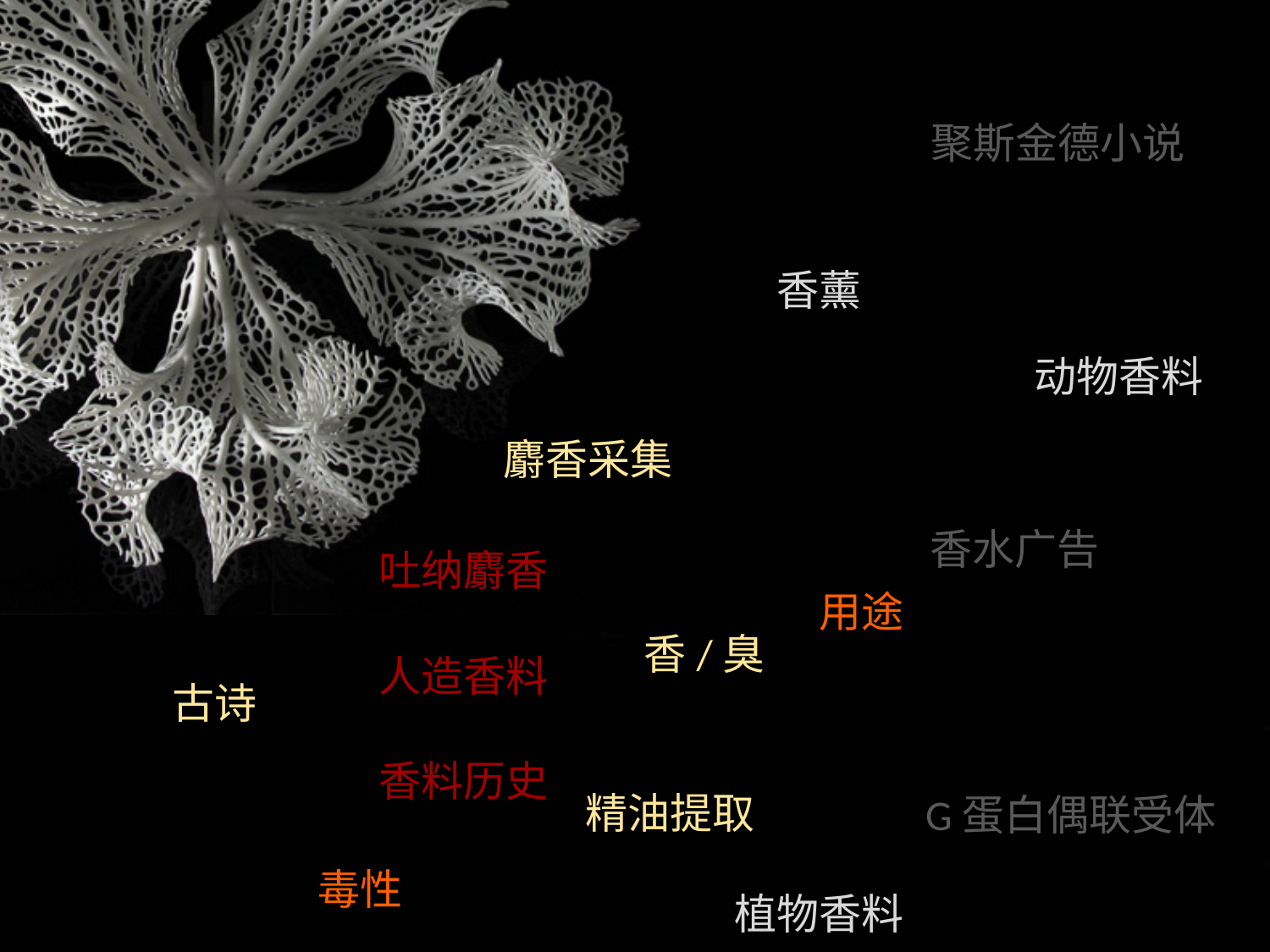

聚斯金德小说
香薰
动物香料
麝香采集
香水广告
吐纳麝香
用途
香/臭
人造香料
古诗
香料历史
精油提取
G蛋白偶联受体
毒性
植物香料